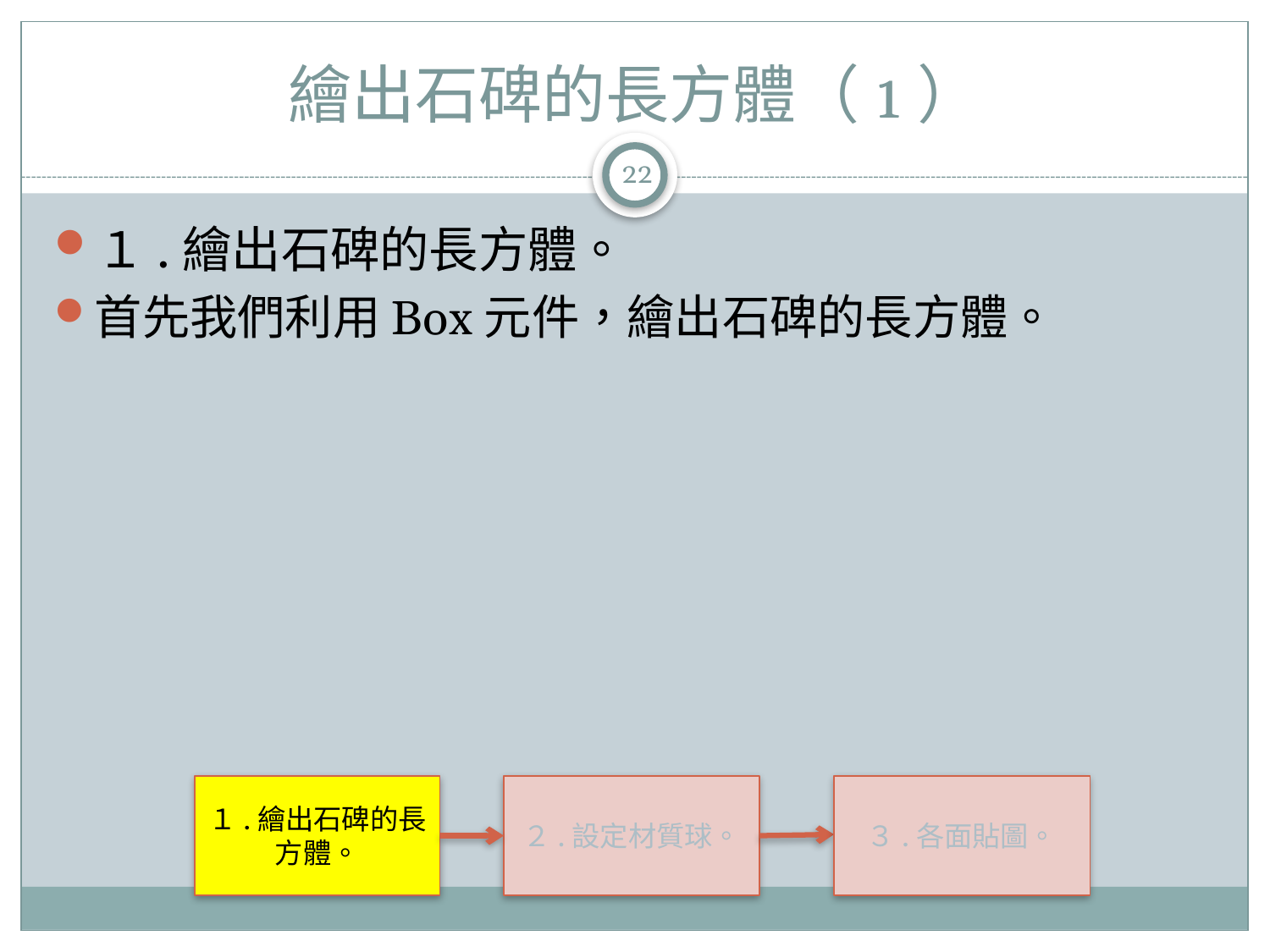

# 繪出石碑的長方體（1）
22
１.繪出石碑的長方體。
首先我們利用Box元件，繪出石碑的長方體。

１.繪出石碑的長方體。
２.設定材質球。
３.各面貼圖。